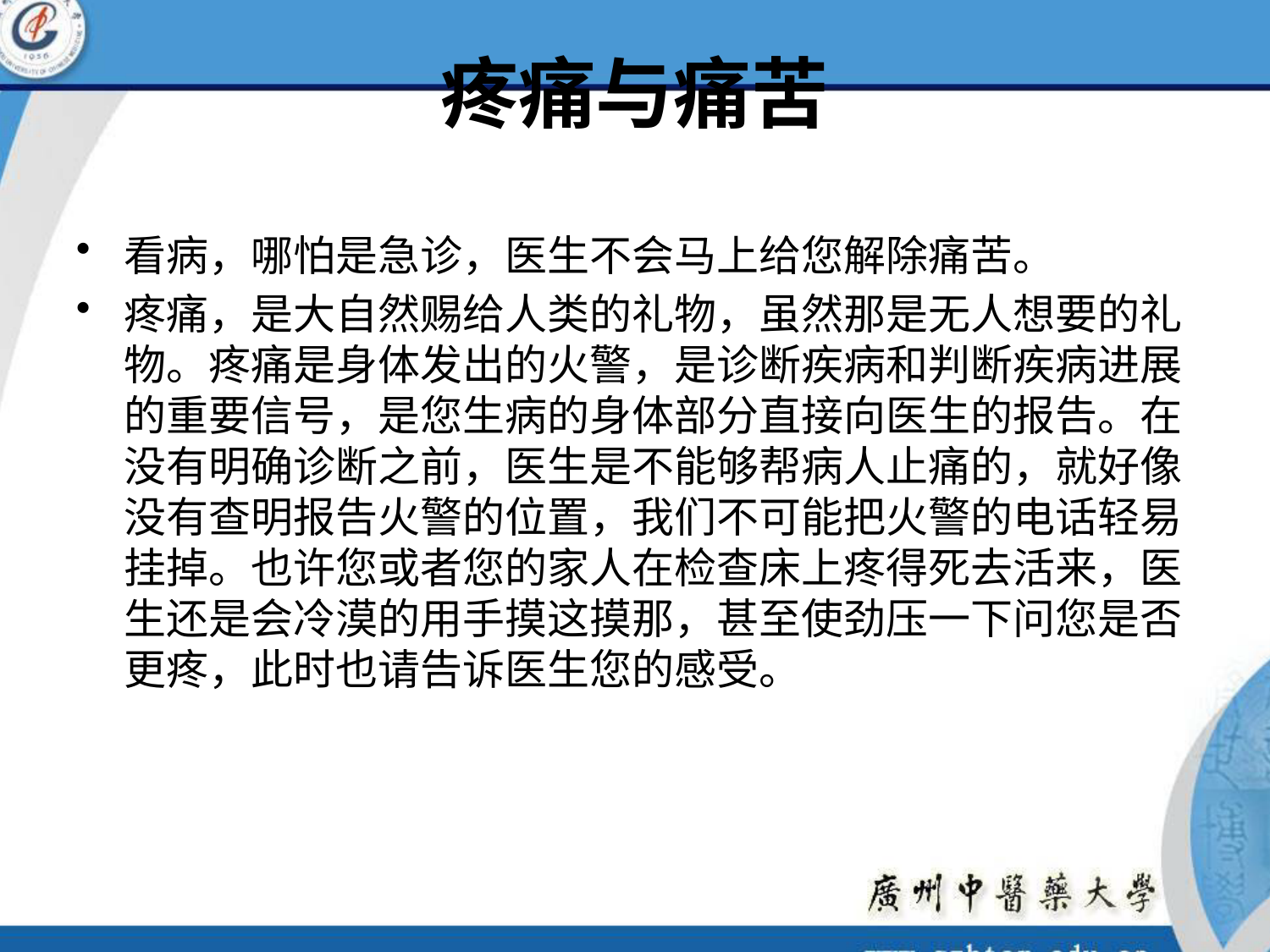

# 疼痛与痛苦
看病，哪怕是急诊，医生不会马上给您解除痛苦。
疼痛，是大自然赐给人类的礼物，虽然那是无人想要的礼物。疼痛是身体发出的火警，是诊断疾病和判断疾病进展的重要信号，是您生病的身体部分直接向医生的报告。在没有明确诊断之前，医生是不能够帮病人止痛的，就好像没有查明报告火警的位置，我们不可能把火警的电话轻易挂掉。也许您或者您的家人在检查床上疼得死去活来，医生还是会冷漠的用手摸这摸那，甚至使劲压一下问您是否更疼，此时也请告诉医生您的感受。